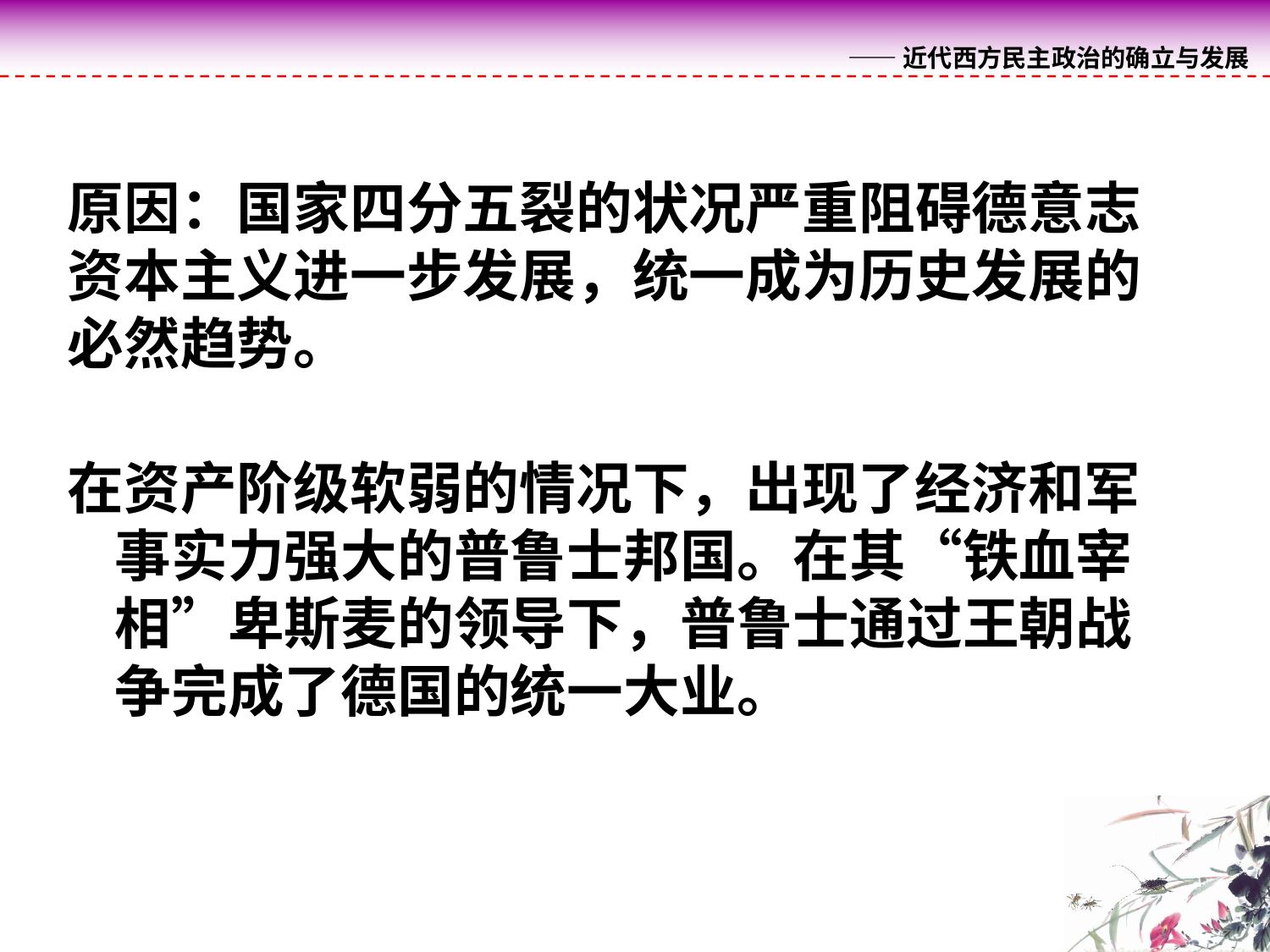

#
原因：国家四分五裂的状况严重阻碍德意志资本主义进一步发展，统一成为历史发展的必然趋势。
在资产阶级软弱的情况下，出现了经济和军事实力强大的普鲁士邦国。在其“铁血宰相”卑斯麦的领导下，普鲁士通过王朝战争完成了德国的统一大业。